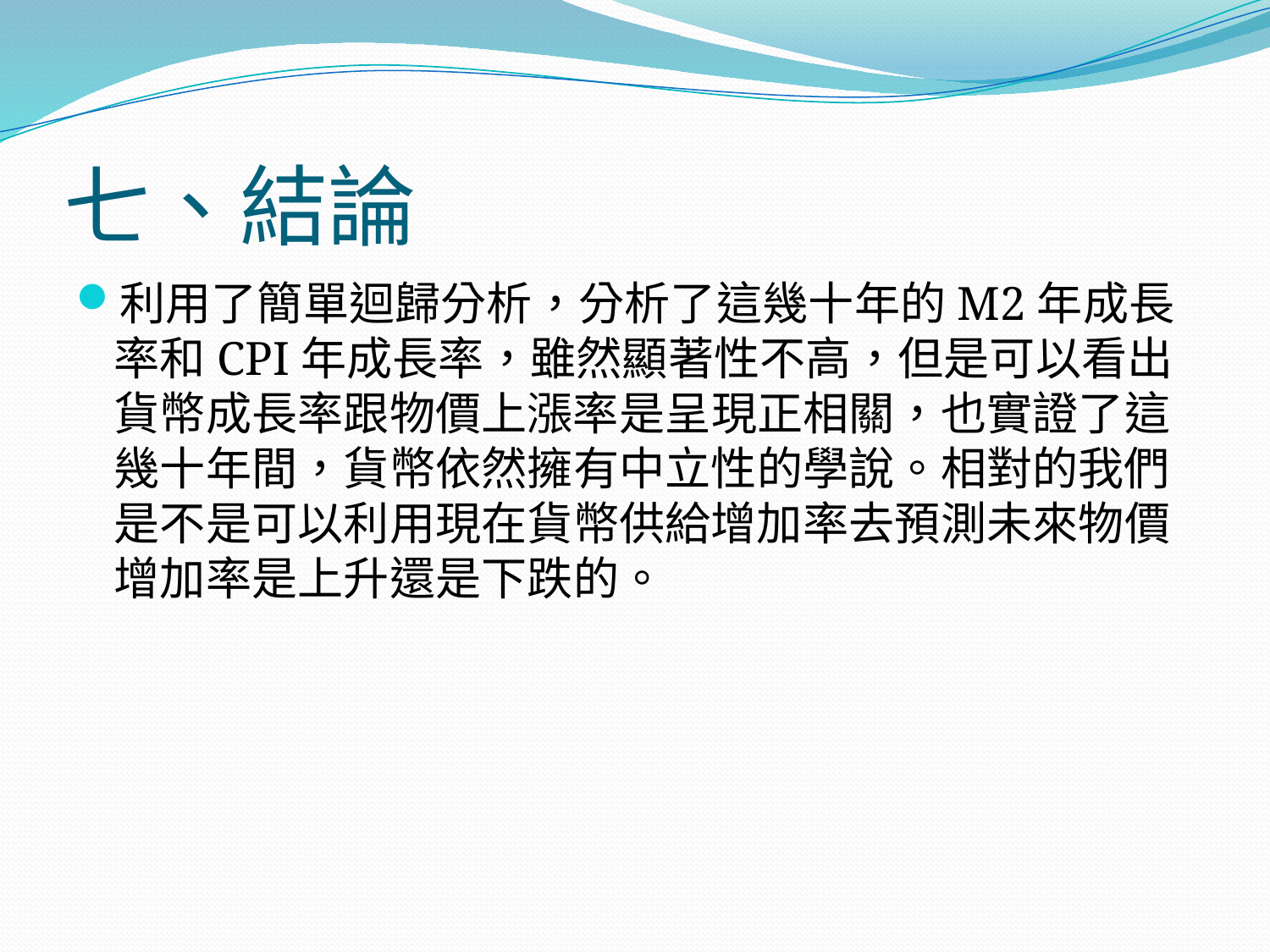

# 七、結論
利用了簡單迴歸分析，分析了這幾十年的M2年成長率和CPI年成長率，雖然顯著性不高，但是可以看出貨幣成長率跟物價上漲率是呈現正相關，也實證了這幾十年間，貨幣依然擁有中立性的學說。相對的我們是不是可以利用現在貨幣供給增加率去預測未來物價增加率是上升還是下跌的。